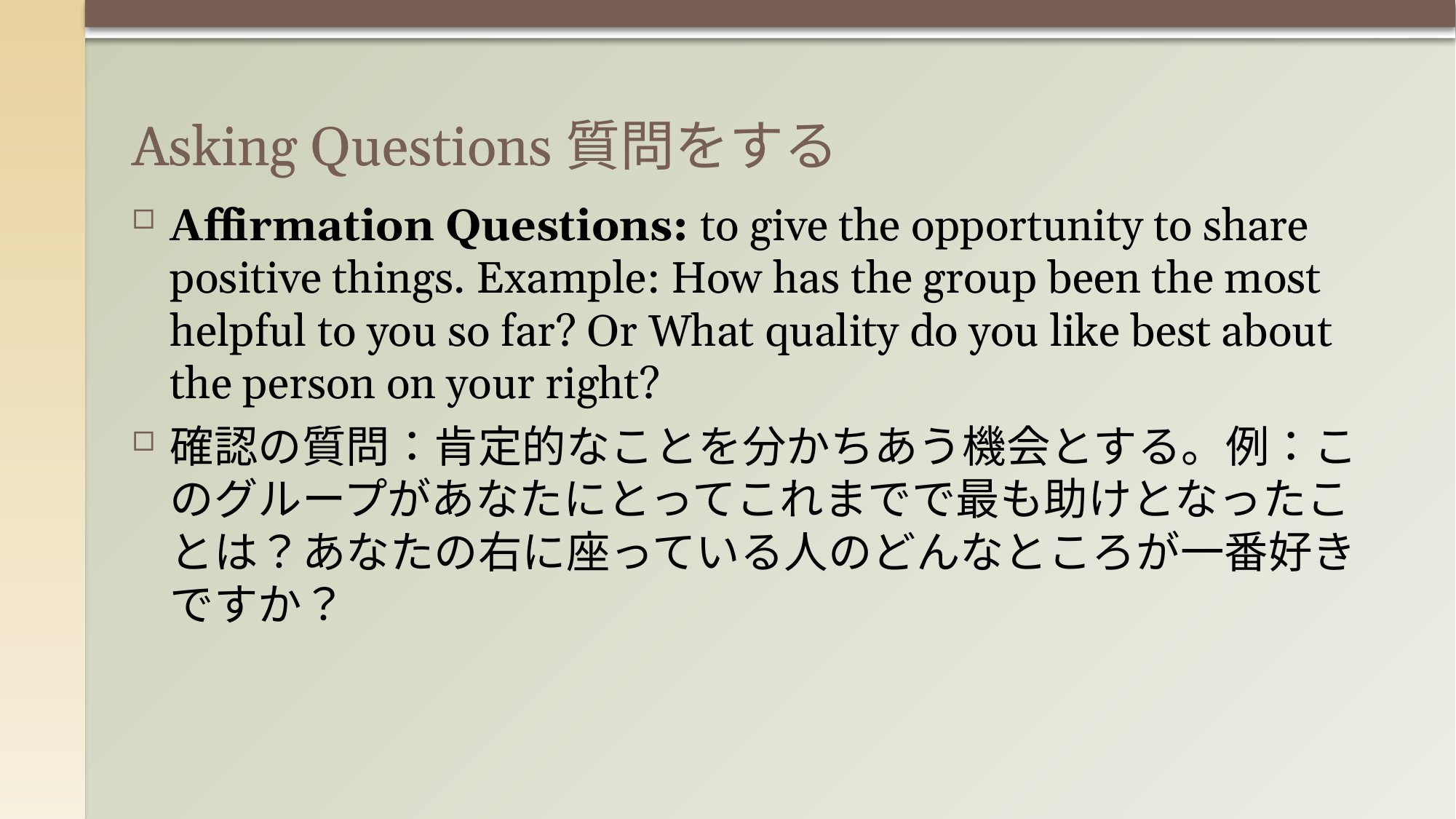

# Asking Questions質問をする
Affirmation Questions: to give the opportunity to share positive things. Example: How has the group been the most helpful to you so far? Or What quality do you like best about the person on your right?
確認の質問：肯定的なことを分かちあう機会とする。例：このグループがあなたにとってこれまでで最も助けとなったことは？あなたの右に座っている人のどんなところが一番好きですか？